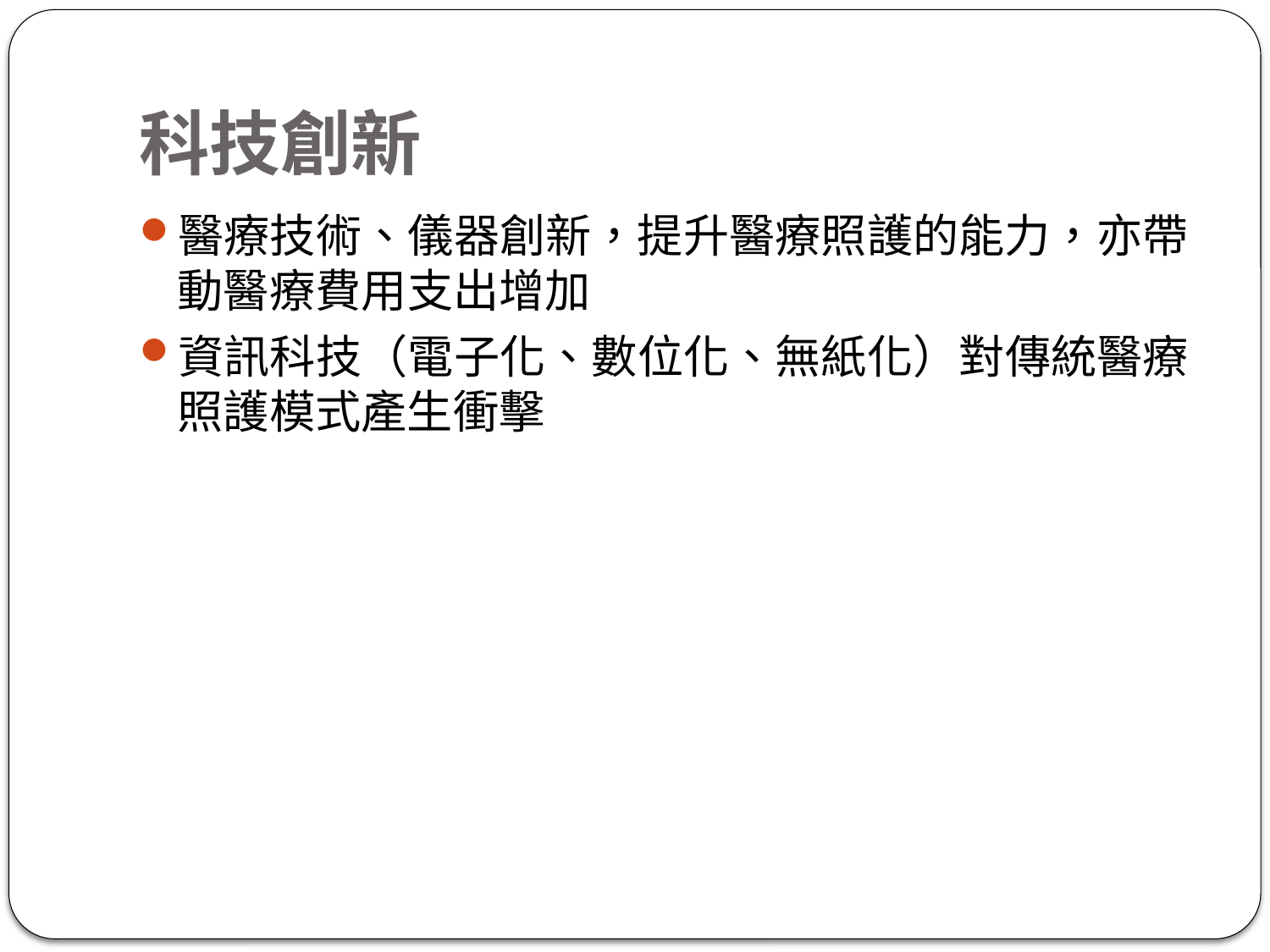

# 科技創新
醫療技術、儀器創新，提升醫療照護的能力，亦帶動醫療費用支出增加
資訊科技（電子化、數位化、無紙化）對傳統醫療照護模式產生衝擊